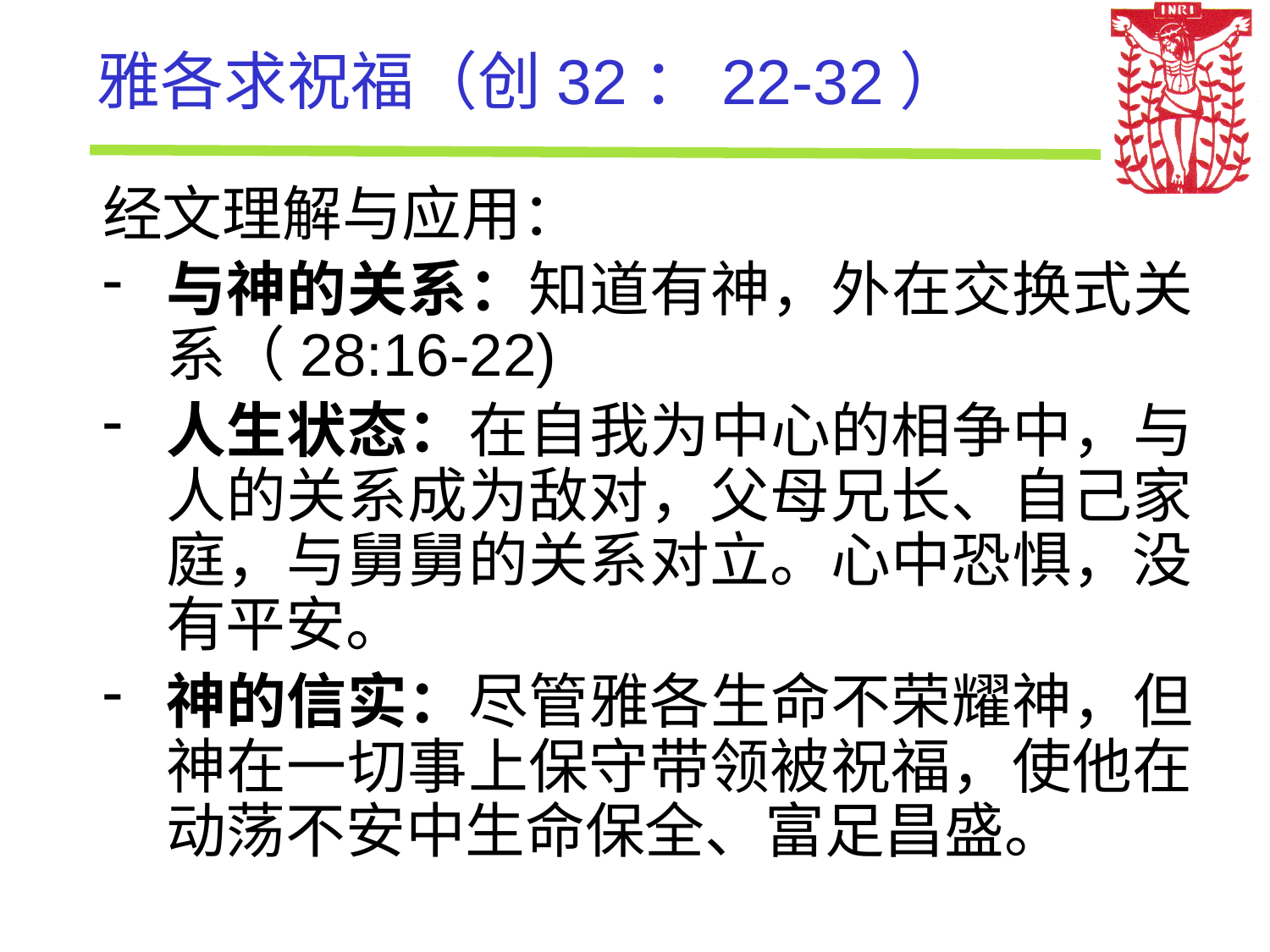

# 雅各求祝福（创32：22-32）
经文理解与应用：
与神的关系：知道有神，外在交换式关系（28:16-22)
人生状态：在自我为中心的相争中，与人的关系成为敌对，父母兄长、自己家庭，与舅舅的关系对立。心中恐惧，没有平安。
神的信实：尽管雅各生命不荣耀神，但神在一切事上保守带领被祝福，使他在动荡不安中生命保全、富足昌盛。